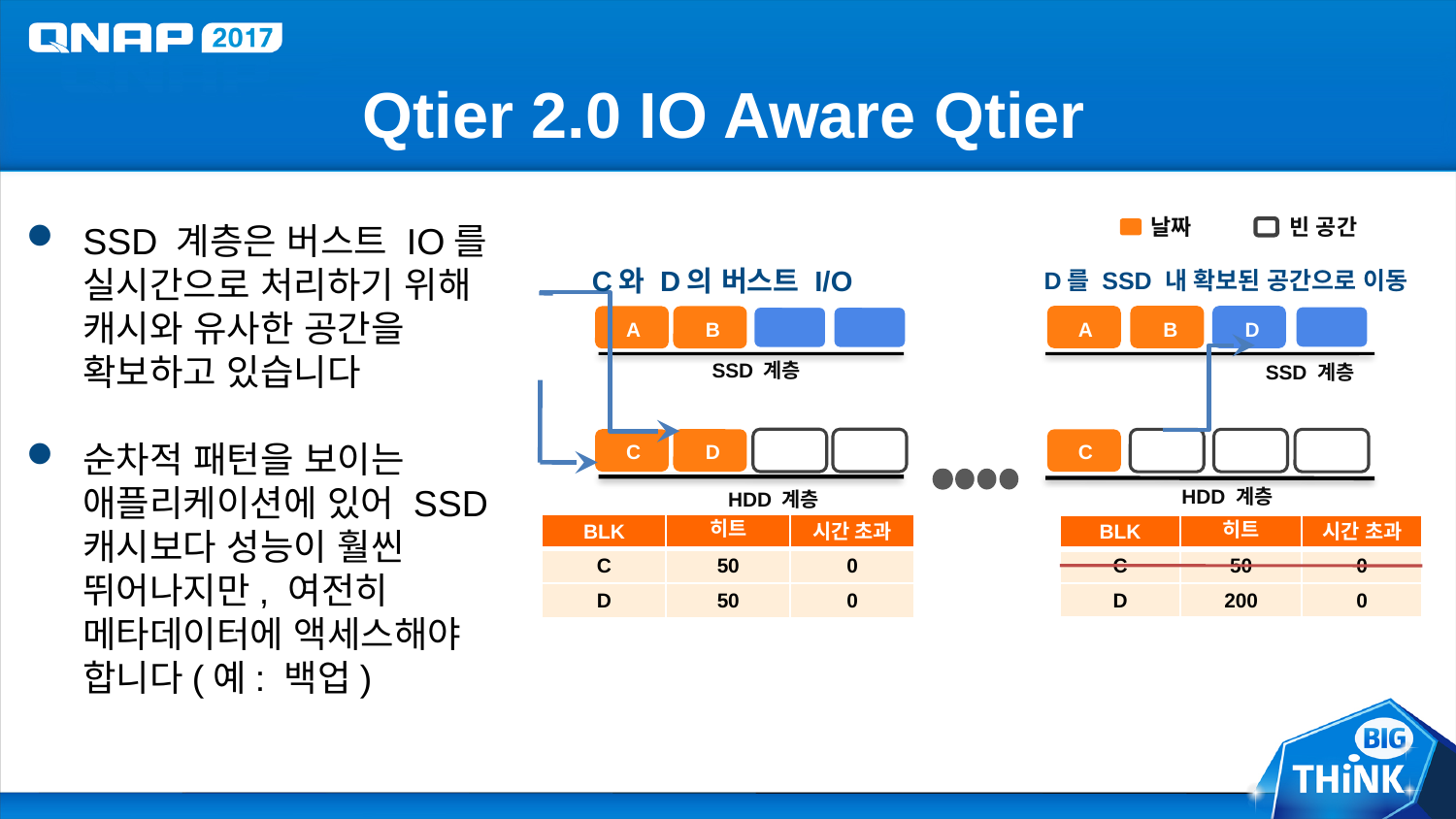

# Qtier 2.0 IO Aware Qtier
SSD 계층은 버스트 IO를 실시간으로 처리하기 위해 캐시와 유사한 공간을 확보하고 있습니다

순차적 패턴을 보이는 애플리케이션에 있어 SSD 캐시보다 성능이 훨씬 뛰어나지만, 여전히 메타데이터에 액세스해야 합니다(예: 백업)
날짜

빈 공간

C와 D의 버스트 I/O
D를 SSD 내 확보된 공간으로 이동

A
B
A
B
D
SSD 계층
SSD 계층

C
D
C

HDD 계층
HDD 계층
| BLK | 히트 | 시간 초과 |
| --- | --- | --- |
| C | 50 | 0 |
| D | 50 | 0 |
| BLK | 히트 | 시간 초과 |
| --- | --- | --- |
| C | 50 | 0 |
| D | 200 | 0 |
Pre-Cache
Pre-Cache